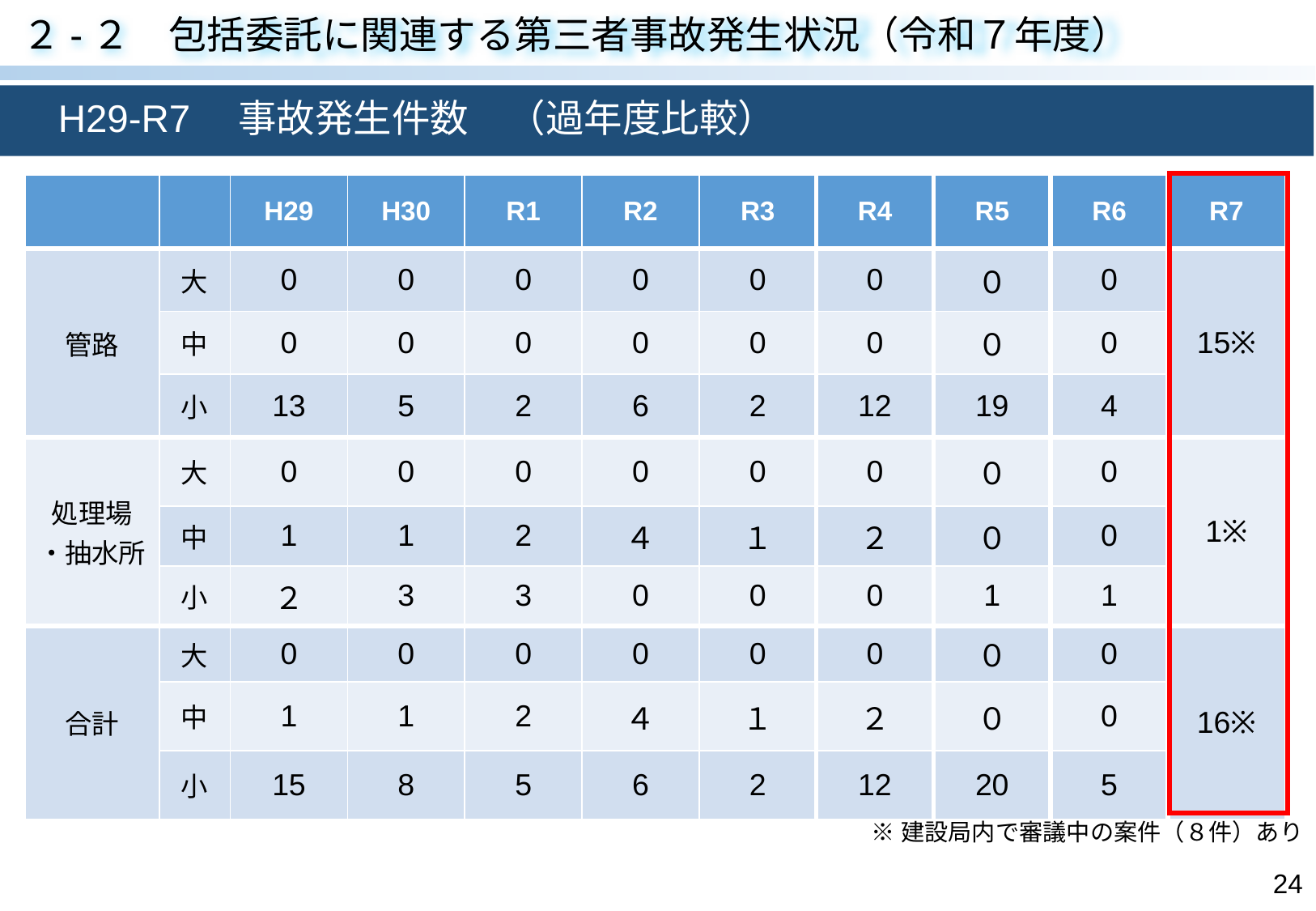

２-２　包括委託に関連する第三者事故発生状況（令和７年度）
　H29-R7　事故発生件数　（過年度比較）

|  |  | H29 | H30 | R1 | R2 | R3 | R4 | R5 | R6 | R7 |
| --- | --- | --- | --- | --- | --- | --- | --- | --- | --- | --- |
| 管路 | 大 | 0 | 0 | 0 | 0 | 0 | 0 | ０ | 0 | 15※ |
|  | 中 | 0 | 0 | 0 | 0 | 0 | 0 | ０ | 0 |  |
|  | 小 | 13 | 5 | 2 | 6 | 2 | 12 | 19 | 4 |  |
| 処理場 ・抽水所 | 大 | 0 | 0 | 0 | 0 | 0 | 0 | ０ | 0 | 1※ |
|  | 中 | 1 | 1 | 2 | ４ | １ | ２ | ０ | 0 |  |
|  | 小 | ２ | 3 | 3 | 0 | 0 | 0 | 1 | 1 |  |
| 合計 | 大 | 0 | 0 | 0 | 0 | 0 | 0 | ０ | 0 | 16※ |
|  | 中 | 1 | 1 | 2 | ４ | １ | ２ | ０ | 0 |  |
|  | 小 | 15 | 8 | 5 | 6 | 2 | 12 | 20 | 5 |  |
※建設局内で審議中の案件（８件）あり
24